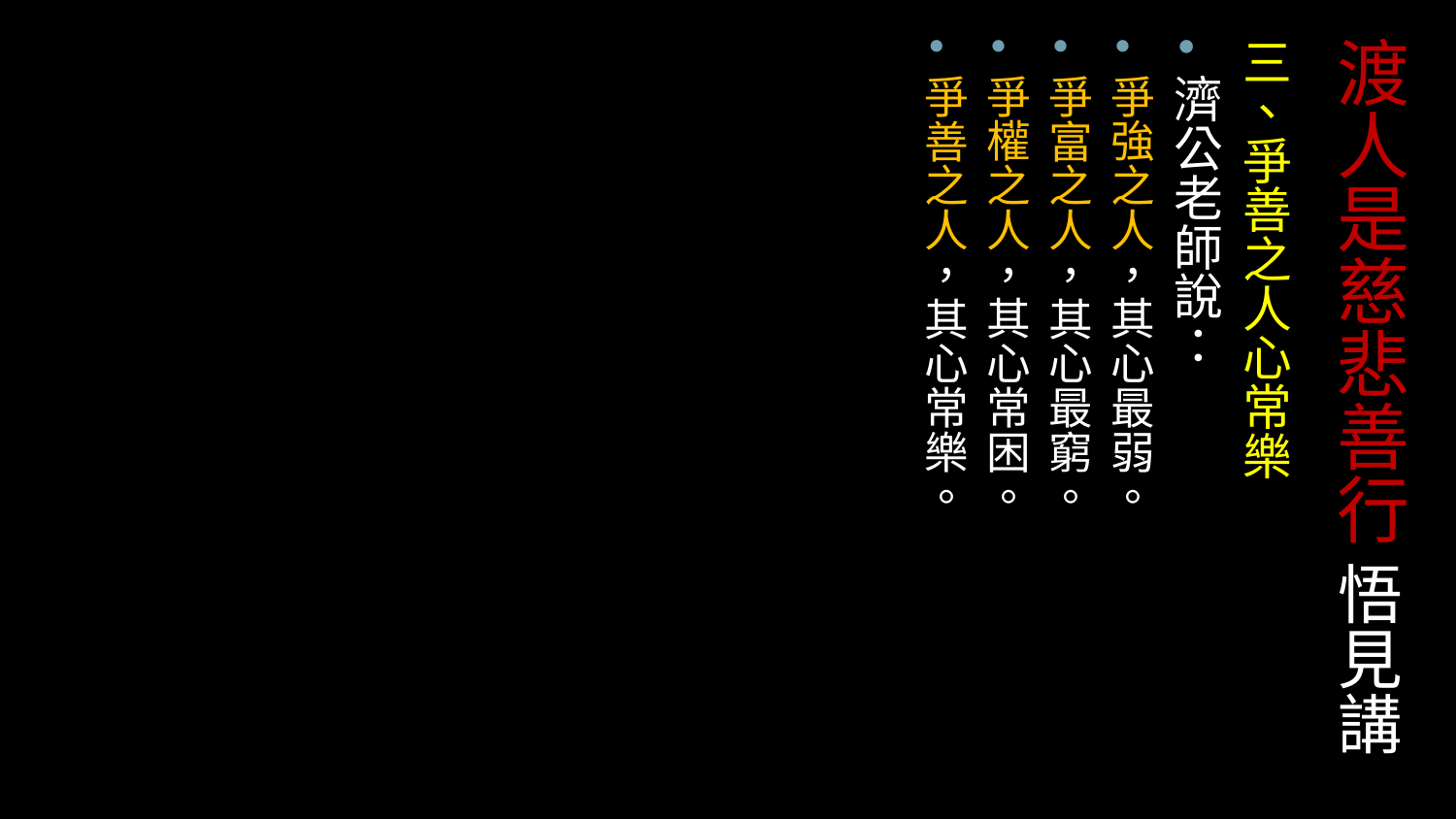

三、爭善之人心常樂
濟公老師說：
爭強之人，其心最弱。
爭富之人，其心最窮。
爭權之人，其心常困。
爭善之人，其心常樂。

# 渡人是慈悲善行 悟見講